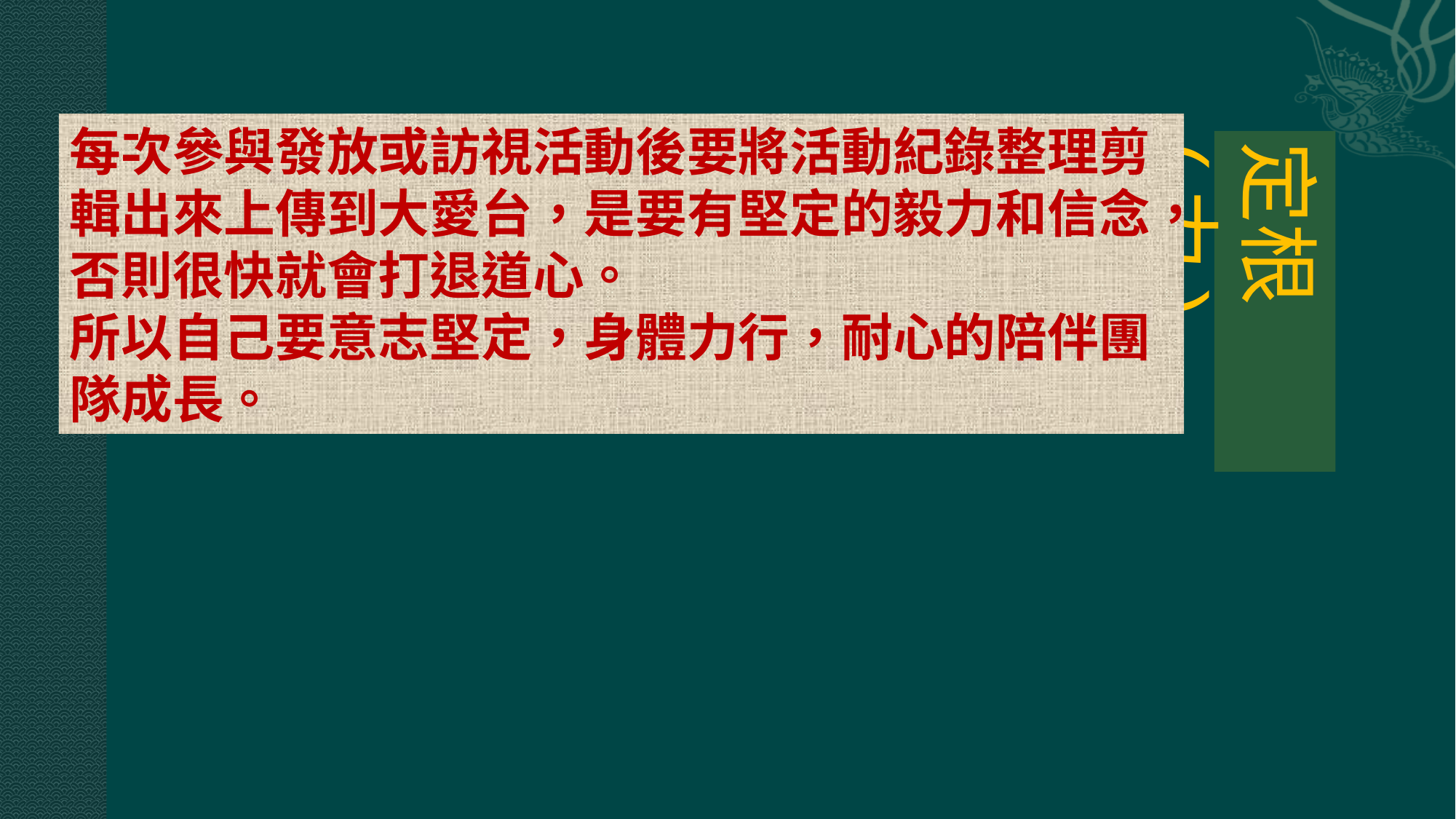

每次參與發放或訪視活動後要將活動紀錄整理剪輯出來上傳到大愛台，是要有堅定的毅力和信念，否則很快就會打退道心。
所以自己要意志堅定，身體力行，耐心的陪伴團隊成長。
定根(力)